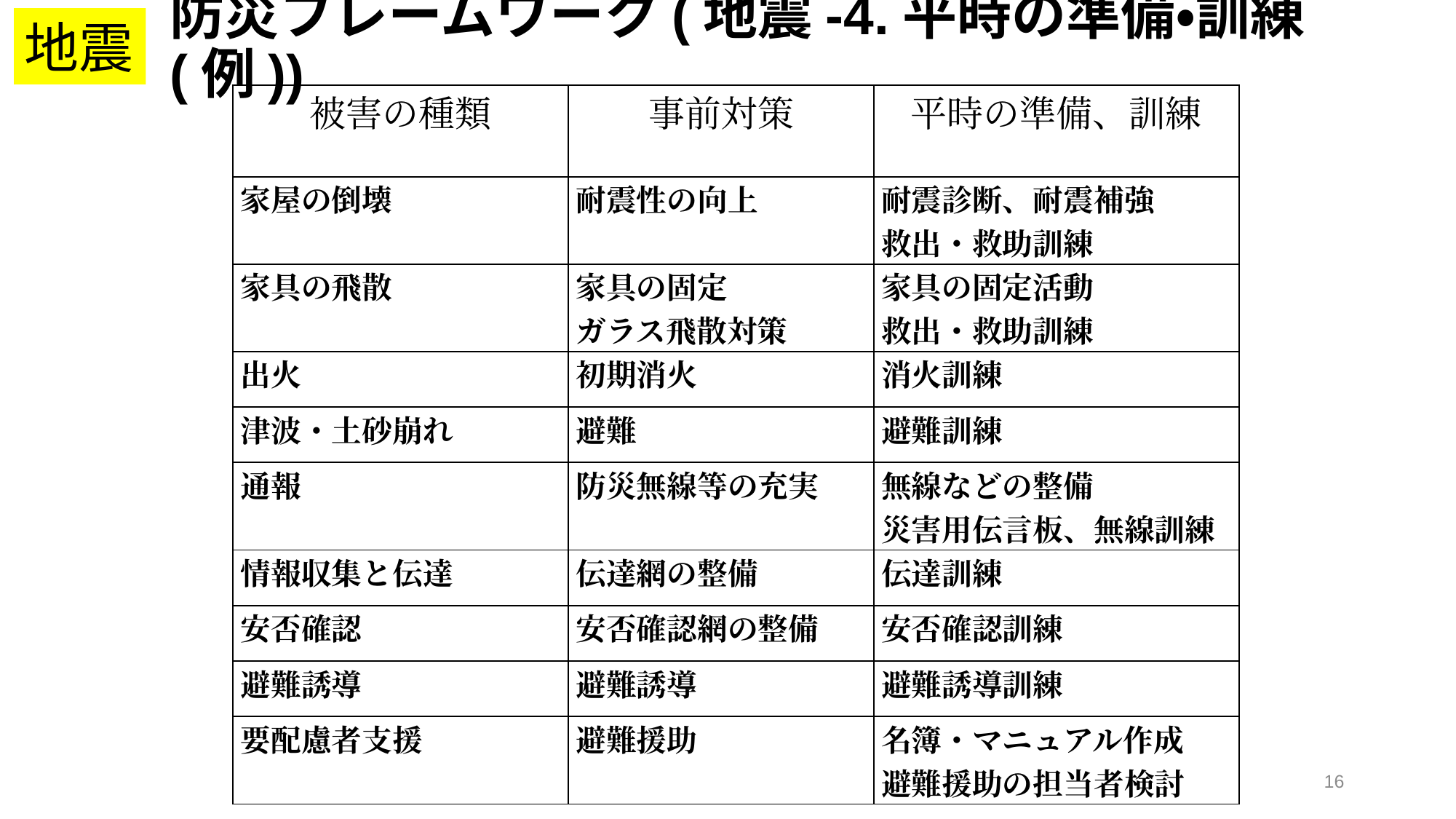

地震
# 防災フレームワーク(地震-4.平時の準備・訓練(例))
| 被害の種類 | 事前対策 | 平時の準備、訓練 |
| --- | --- | --- |
| 家屋の倒壊 | 耐震性の向上 | 耐震診断、耐震補強 救出・救助訓練 |
| 家具の飛散 | 家具の固定 ガラス飛散対策 | 家具の固定活動 救出・救助訓練 |
| 出火 | 初期消火 | 消火訓練 |
| 津波・土砂崩れ | 避難 | 避難訓練 |
| 通報 | 防災無線等の充実 | 無線などの整備 災害用伝言板、無線訓練 |
| 情報収集と伝達 | 伝達網の整備 | 伝達訓練 |
| 安否確認 | 安否確認網の整備 | 安否確認訓練 |
| 避難誘導 | 避難誘導 | 避難誘導訓練 |
| 要配慮者支援 | 避難援助 | 名簿・マニュアル作成 避難援助の担当者検討 |
16